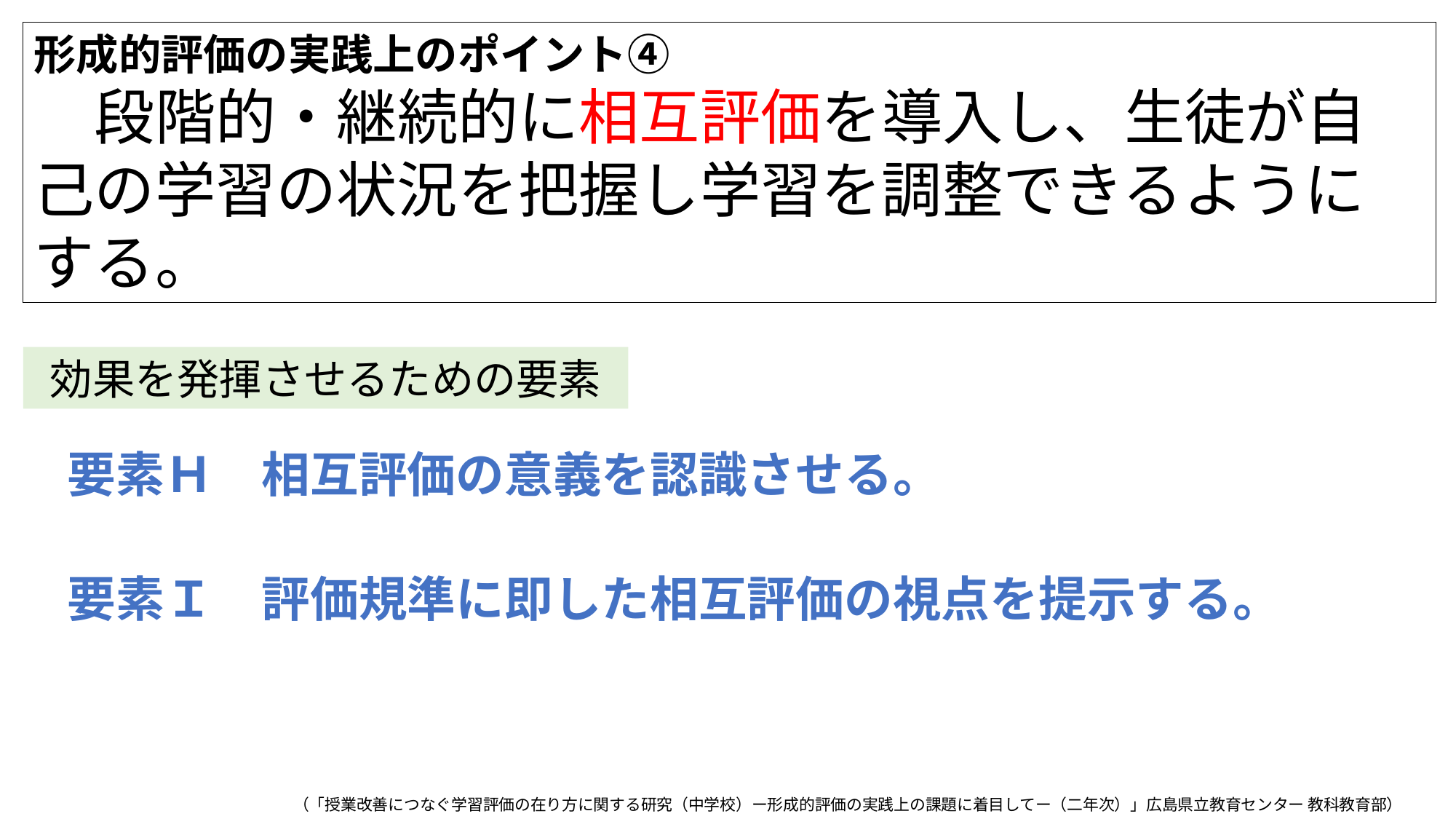

形成的評価の実践上のポイント④
　段階的・継続的に相互評価を導入し、生徒が自己の学習の状況を把握し学習を調整できるようにする。
効果を発揮させるための要素
| 要素Ｈ　相互評価の意義を認識させる。 要素Ｉ　評価規準に即した相互評価の視点を提示する。 |
| --- |
（「授業改善につなぐ学習評価の在り方に関する研究（中学校）ー形成的評価の実践上の課題に着目してー（二年次）」広島県立教育センター 教科教育部）